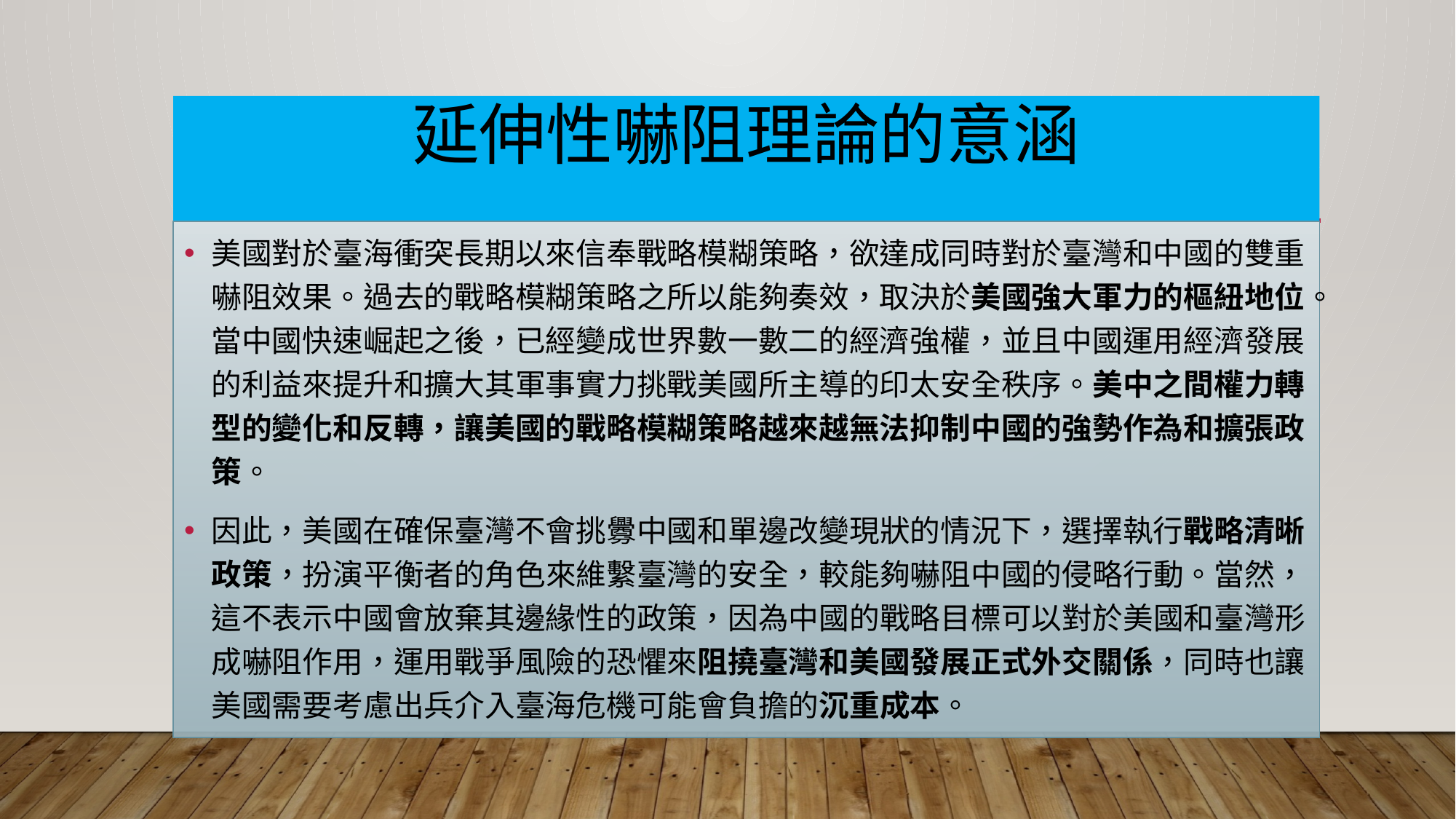

# 延伸性嚇阻理論的意涵
美國對於臺海衝突長期以來信奉戰略模糊策略，欲達成同時對於臺灣和中國的雙重嚇阻效果。過去的戰略模糊策略之所以能夠奏效，取決於美國強大軍力的樞紐地位。當中國快速崛起之後，已經變成世界數一數二的經濟強權，並且中國運用經濟發展的利益來提升和擴大其軍事實力挑戰美國所主導的印太安全秩序。美中之間權力轉型的變化和反轉，讓美國的戰略模糊策略越來越無法抑制中國的強勢作為和擴張政策。
因此，美國在確保臺灣不會挑釁中國和單邊改變現狀的情況下，選擇執行戰略清晰政策，扮演平衡者的角色來維繫臺灣的安全，較能夠嚇阻中國的侵略行動。當然，這不表示中國會放棄其邊緣性的政策，因為中國的戰略目標可以對於美國和臺灣形成嚇阻作用，運用戰爭風險的恐懼來阻撓臺灣和美國發展正式外交關係，同時也讓美國需要考慮出兵介入臺海危機可能會負擔的沉重成本。